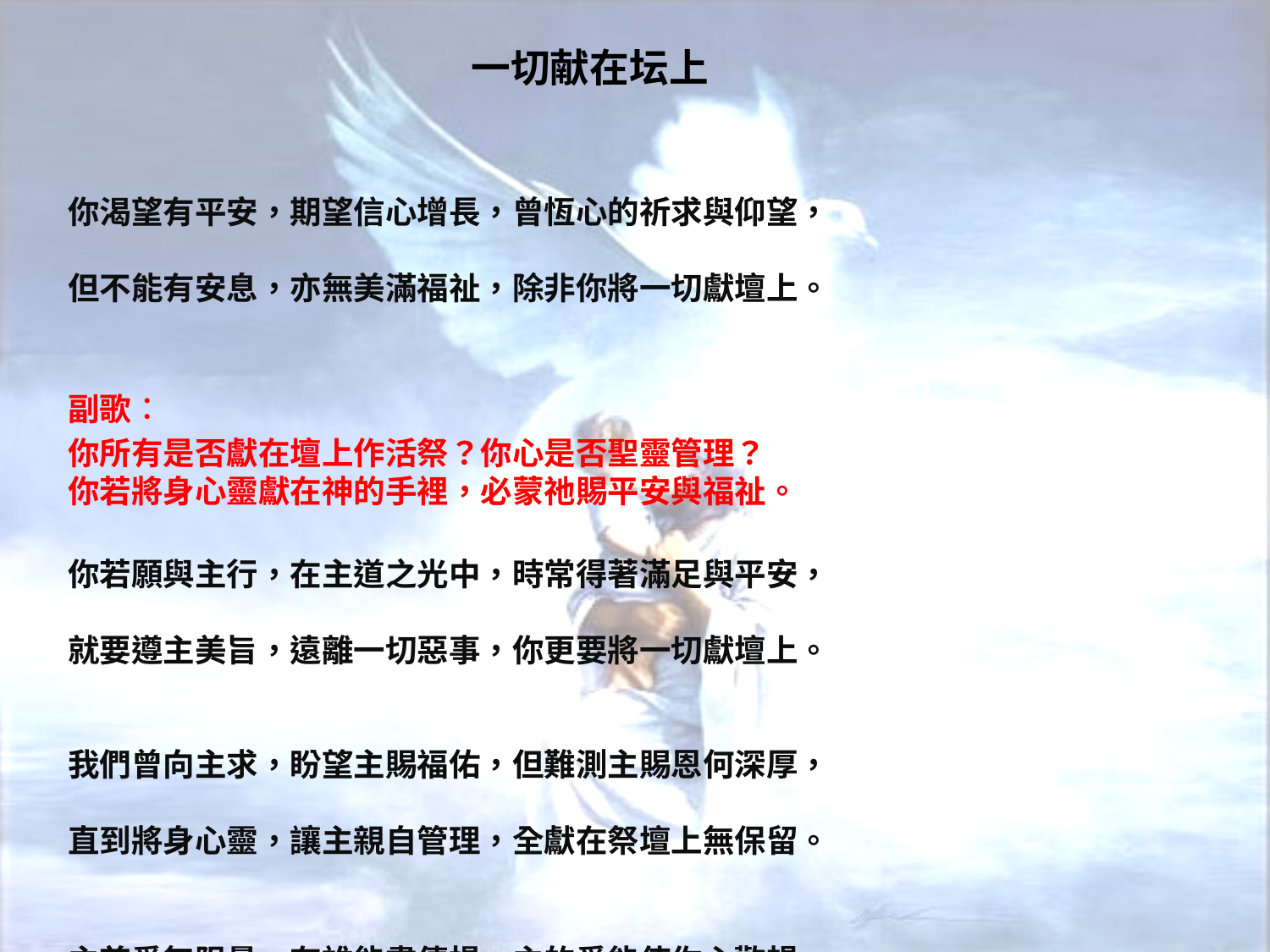

# 一切献在坛上
你渴望有平安，期望信心增長，曾恆心的祈求與仰望，
但不能有安息，亦無美滿福祉，除非你將一切獻壇上。
副歌︰
你所有是否獻在壇上作活祭？你心是否聖靈管理？
你若將身心靈獻在神的手裡，必蒙祂賜平安與福祉。
你若願與主行，在主道之光中，時常得著滿足與平安，
就要遵主美旨，遠離一切惡事，你更要將一切獻壇上。
我們曾向主求，盼望主賜福佑，但難測主賜恩何深厚，
直到將身心靈，讓主親自管理，全獻在祭壇上無保留。
主慈愛無限量，有誰能盡傳揚，主的愛能使你心歡暢，
與主甜蜜交往，主前福樂分享，你只要將一切獻壇上。